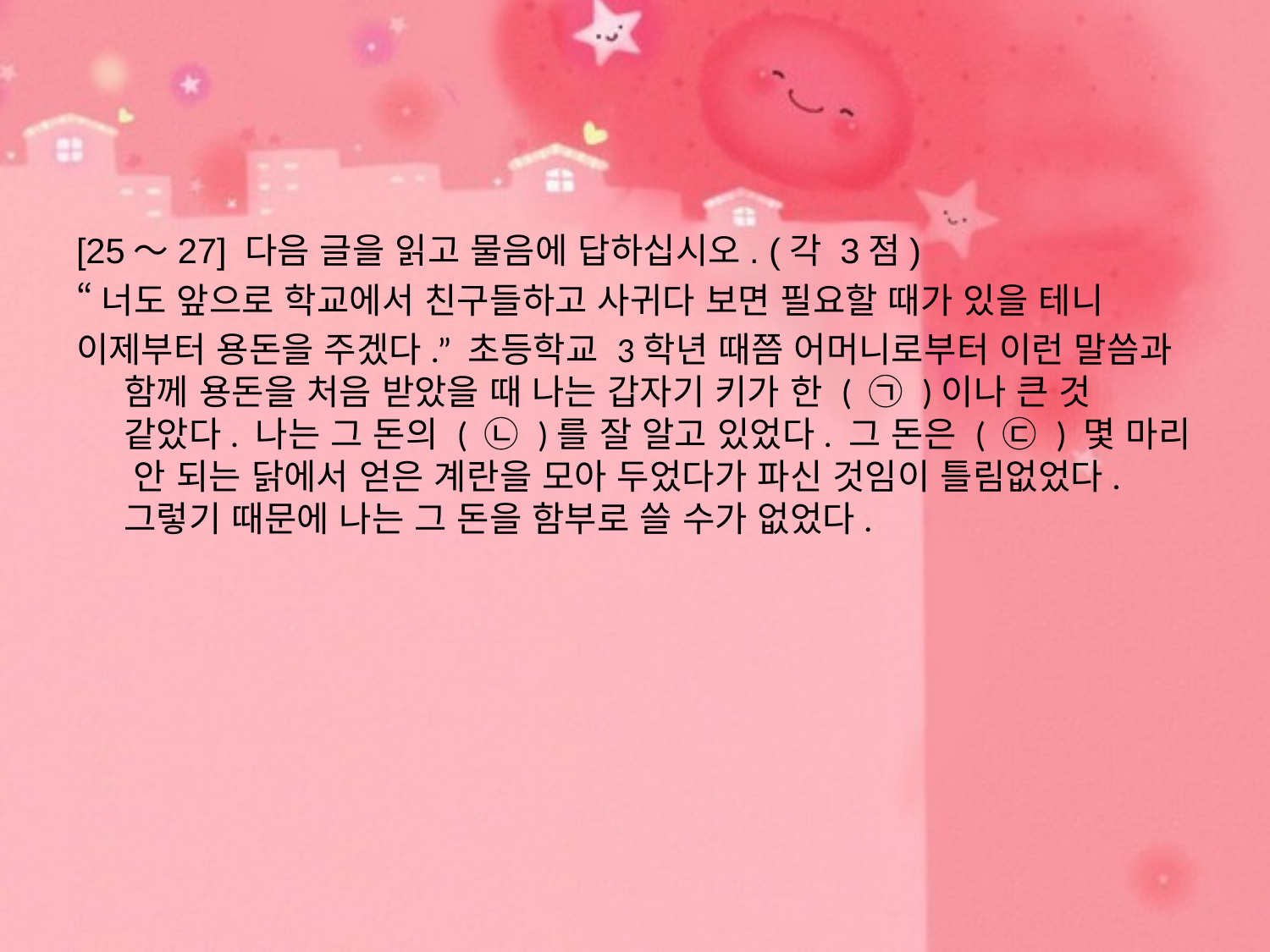

#
[25～27] 다음 글을 읽고 물음에 답하십시오. (각 3점)
“너도 앞으로 학교에서 친구들하고 사귀다 보면 필요할 때가 있을 테니
이제부터 용돈을 주겠다.” 초등학교 3학년 때쯤 어머니로부터 이런 말씀과  함께 용돈을 처음 받았을 때 나는 갑자기 키가 한 ( ㉠ )이나 큰 것 같았다. 나는 그 돈의 ( ㉡ )를 잘 알고 있었다. 그 돈은 ( ㉢ ) 몇 마리  안 되는 닭에서 얻은 계란을 모아 두었다가 파신 것임이 틀림없었다. 그렇기 때문에 나는 그 돈을 함부로 쓸 수가 없었다.